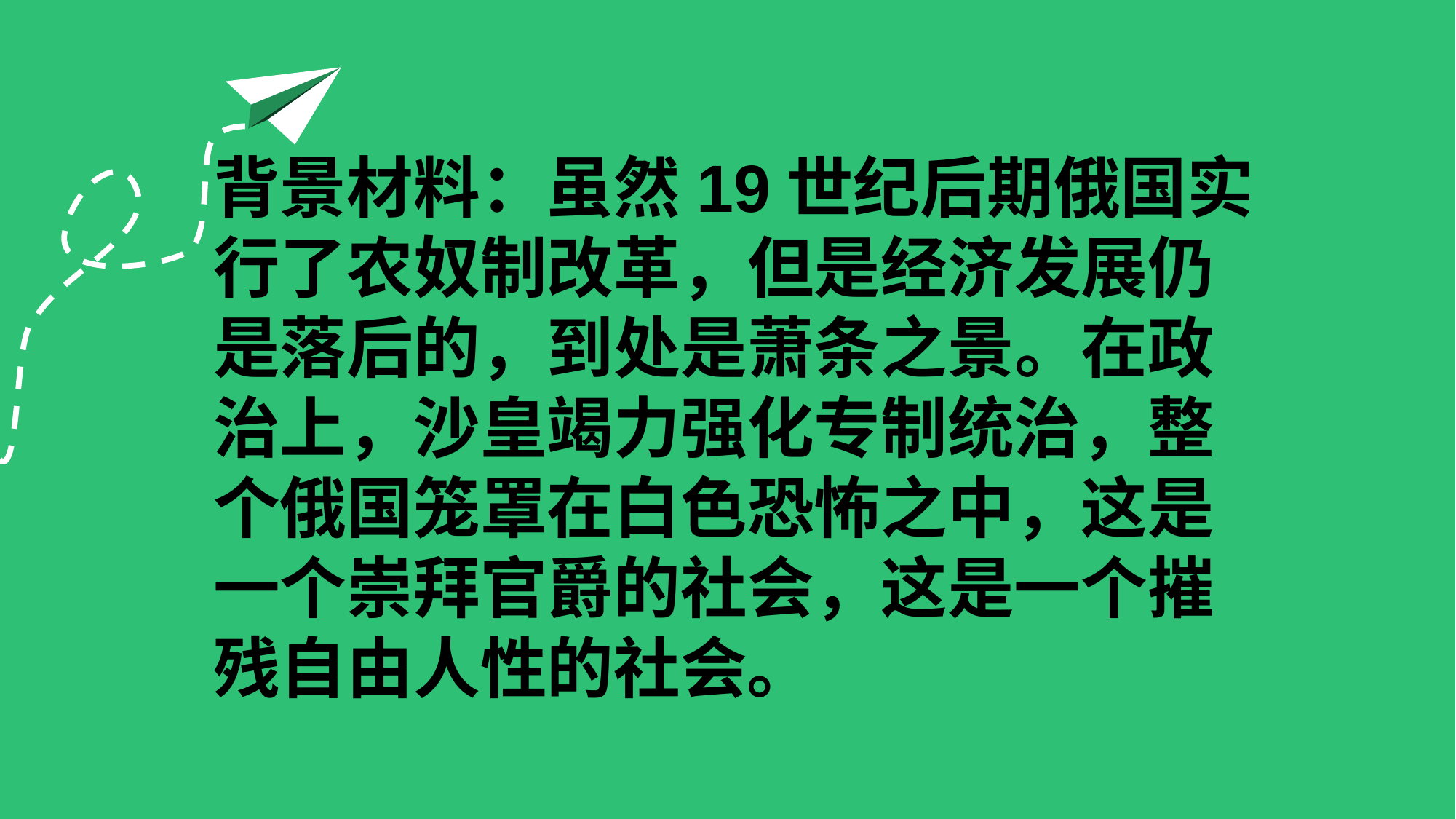

背景材料：虽然19世纪后期俄国实行了农奴制改革，但是经济发展仍是落后的，到处是萧条之景。在政治上，沙皇竭力强化专制统治，整个俄国笼罩在白色恐怖之中，这是一个崇拜官爵的社会，这是一个摧残自由人性的社会。